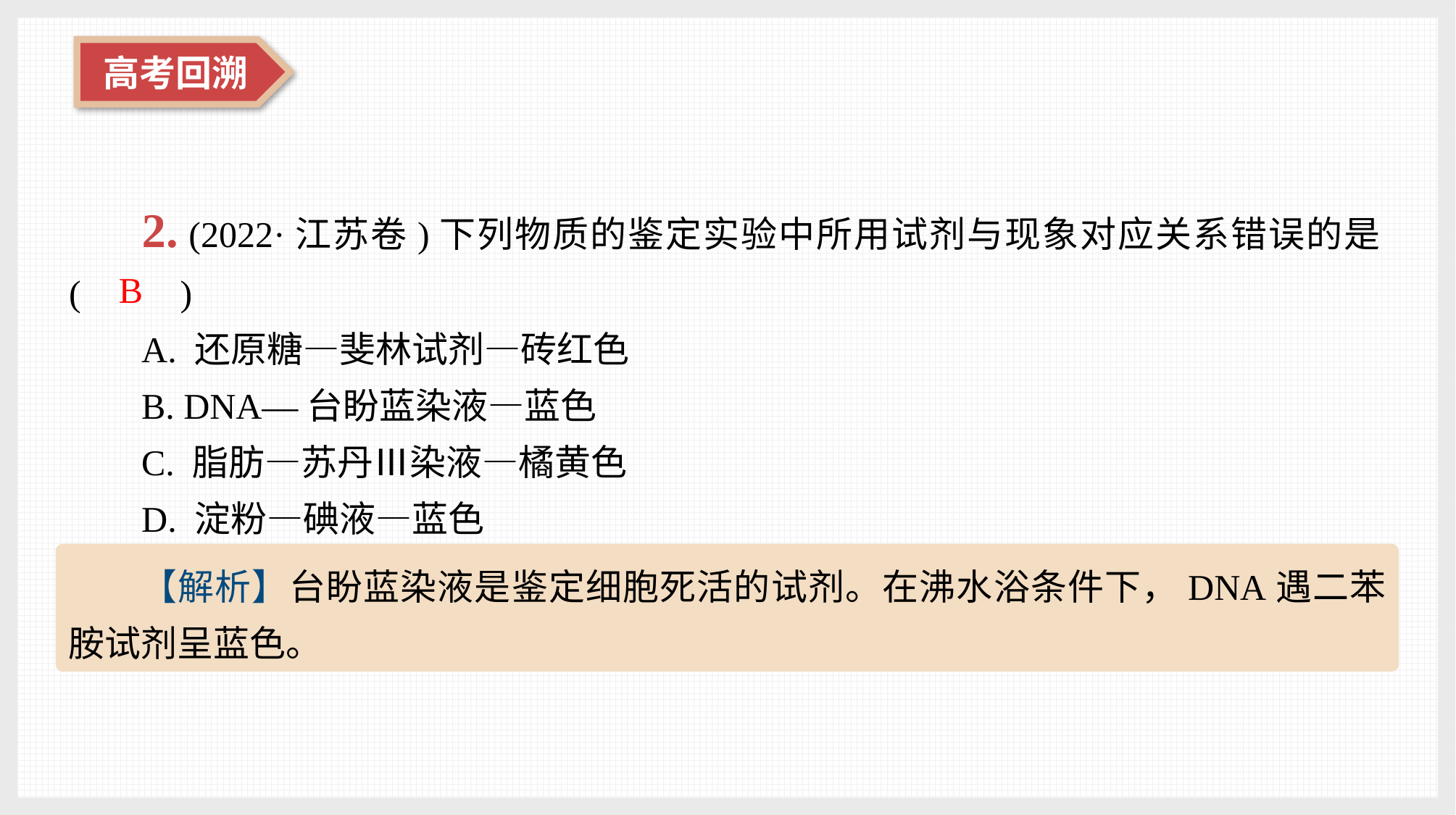

2. (2022·江苏卷)下列物质的鉴定实验中所用试剂与现象对应关系错误的是(　 　)
A. 还原糖—斐林试剂—砖红色
B. DNA—台盼蓝染液—蓝色
C. 脂肪—苏丹Ⅲ染液—橘黄色
D. 淀粉—碘液—蓝色
B
【解析】台盼蓝染液是鉴定细胞死活的试剂。在沸水浴条件下，DNA遇二苯胺试剂呈蓝色。